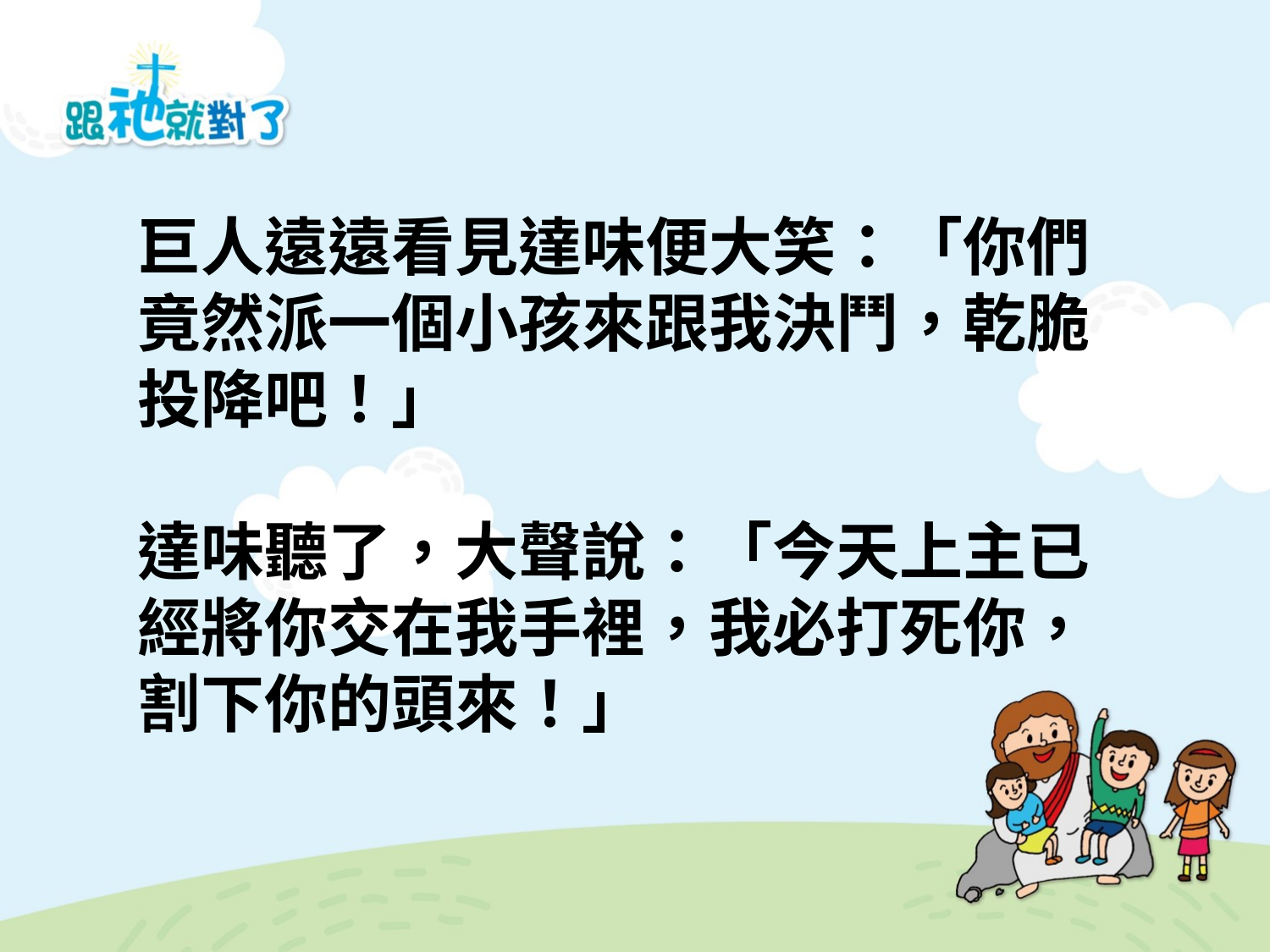

巨人遠遠看見達味便大笑：「你們竟然派一個小孩來跟我決鬥，乾脆投降吧！」

達味聽了，大聲說：「今天上主已經將你交在我手裡，我必打死你，割下你的頭來！」